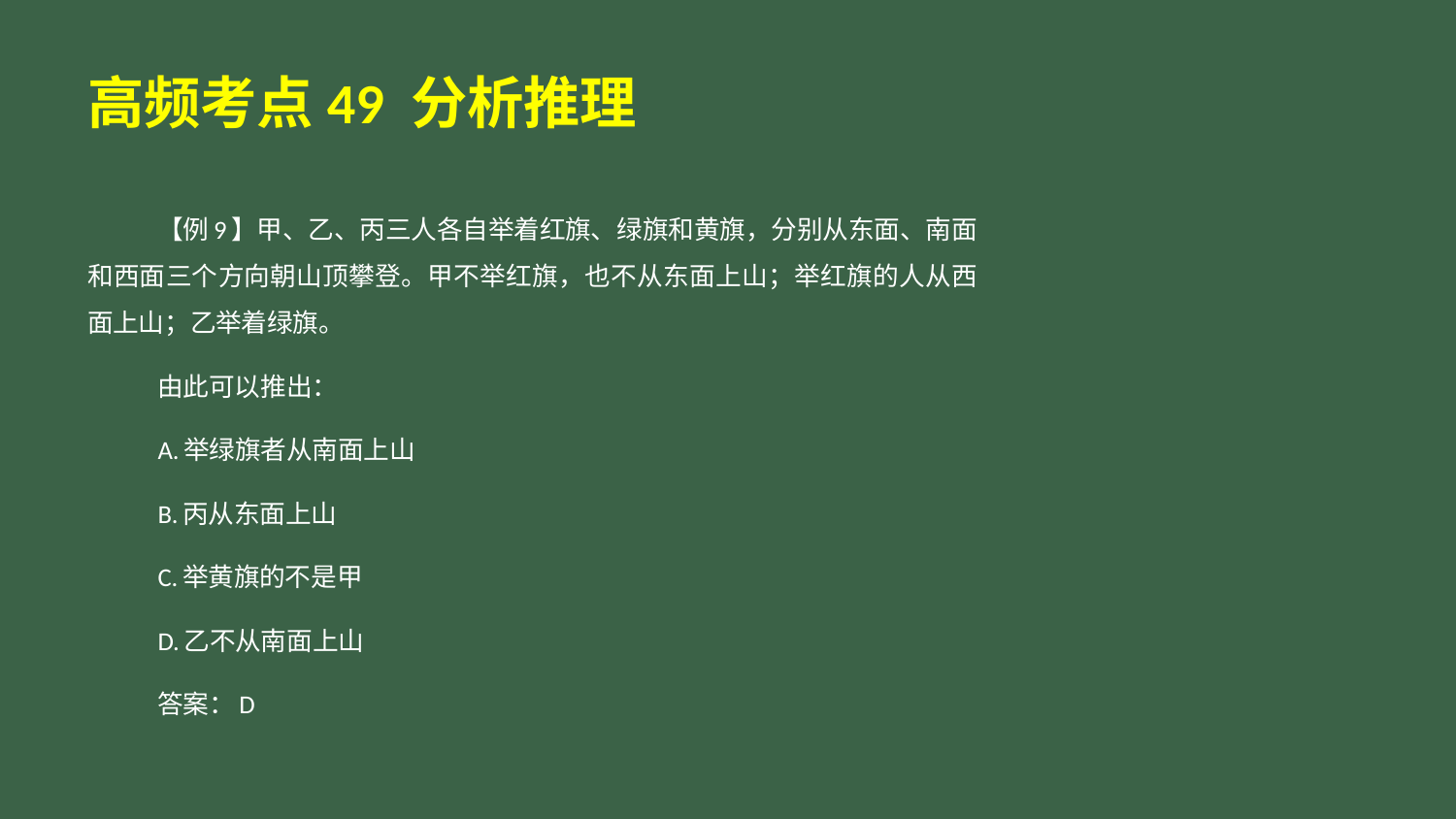

# 高频考点49 分析推理
【例9】甲、乙、丙三人各自举着红旗、绿旗和黄旗，分别从东面、南面和西面三个方向朝山顶攀登。甲不举红旗，也不从东面上山；举红旗的人从西面上山；乙举着绿旗。
由此可以推出：
A.举绿旗者从南面上山
B.丙从东面上山
C.举黄旗的不是甲
D.乙不从南面上山
答案：D